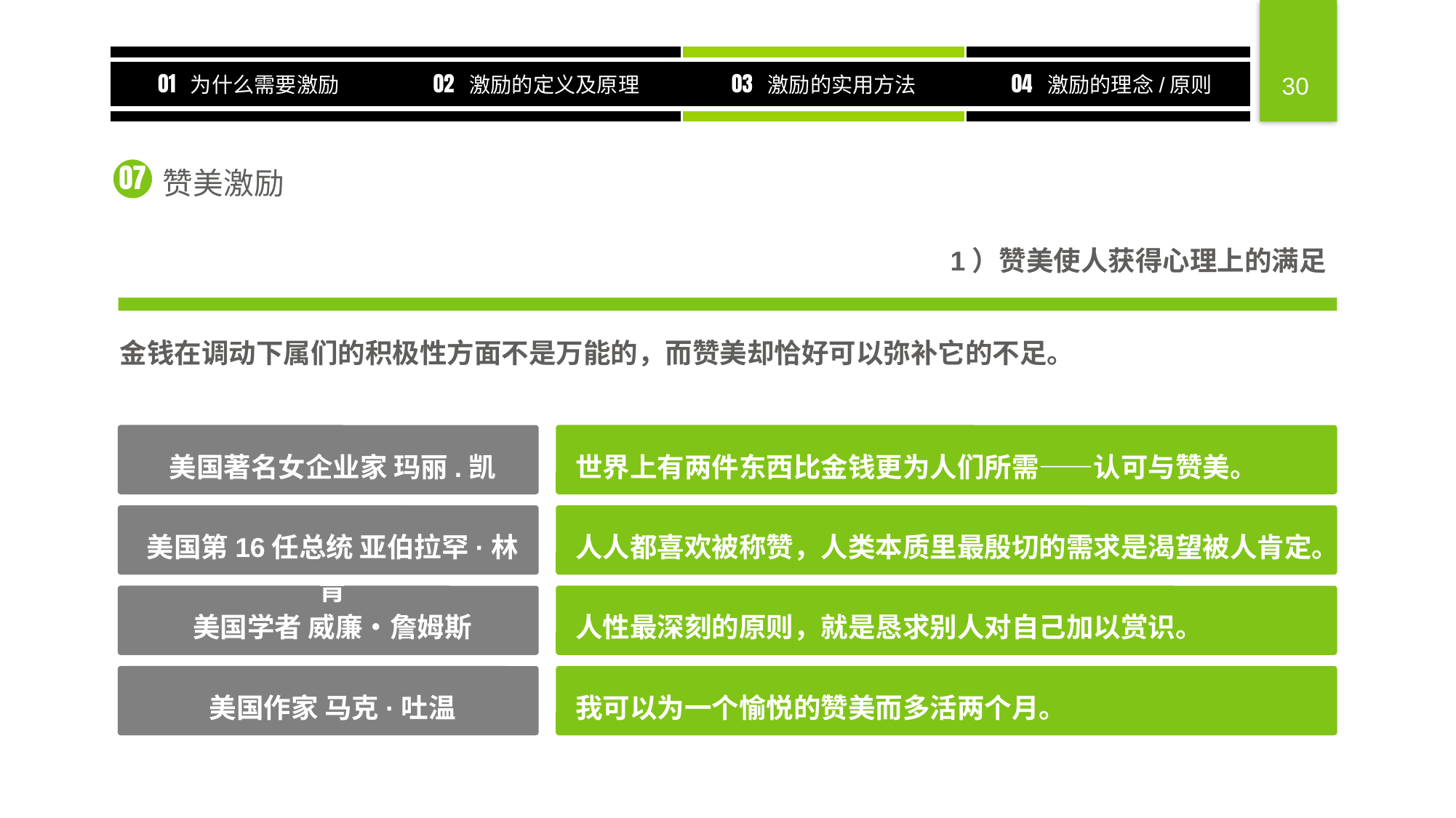

赞美激励
07

1）赞美使人获得心理上的满足

金钱在调动下属们的积极性方面不是万能的，而赞美却恰好可以弥补它的不足。

美国著名女企业家 玛丽.凯

世界上有两件东西比金钱更为人们所需——认可与赞美。

美国第16任总统 亚伯拉罕·林肯

人人都喜欢被称赞，人类本质里最殷切的需求是渴望被人肯定。

美国学者 威廉•詹姆斯

人性最深刻的原则，就是恳求别人对自己加以赏识。

美国作家 马克·吐温

我可以为一个愉悦的赞美而多活两个月。